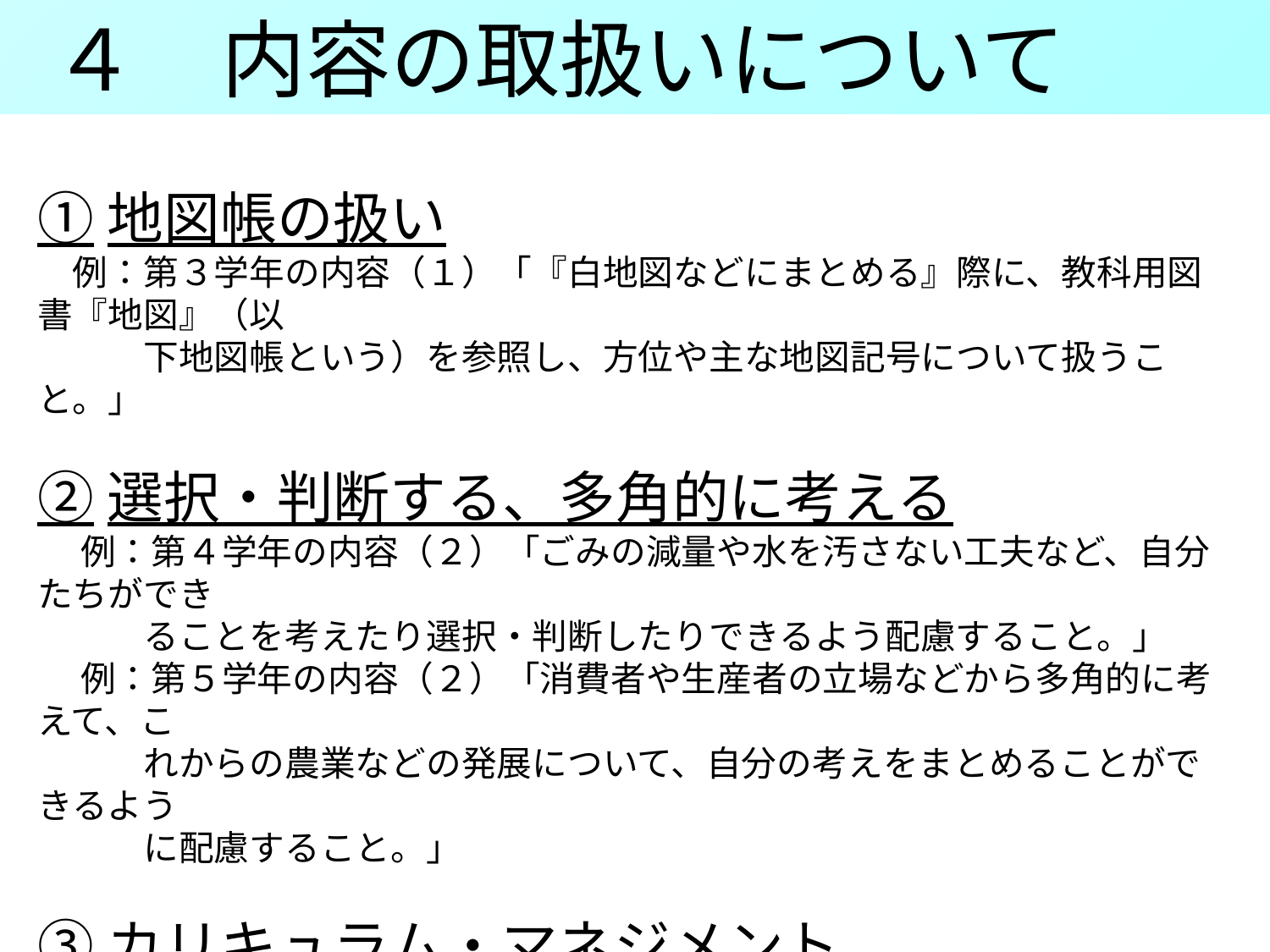

４　内容の取扱いについて
①地図帳の扱い
　例：第３学年の内容（１）「『白地図などにまとめる』際に、教科用図書『地図』（以
　　　下地図帳という）を参照し、方位や主な地図記号について扱うこと。」

②選択・判断する、多角的に考える
　 例：第４学年の内容（２）「ごみの減量や水を汚さない工夫など、自分たちができ
　　　ることを考えたり選択・判断したりできるよう配慮すること。」
　 例：第５学年の内容（２）「消費者や生産者の立場などから多角的に考えて、こ
　　　れからの農業などの発展について、自分の考えをまとめることができるよう
　　　に配慮すること。」

③カリキュラム・マネジメント
　 例：第３学年の内容（１）「アの（ア）については、学年の導入で扱うこととし、「自
　　　分たちの市」に重点を置くよう配慮すること。